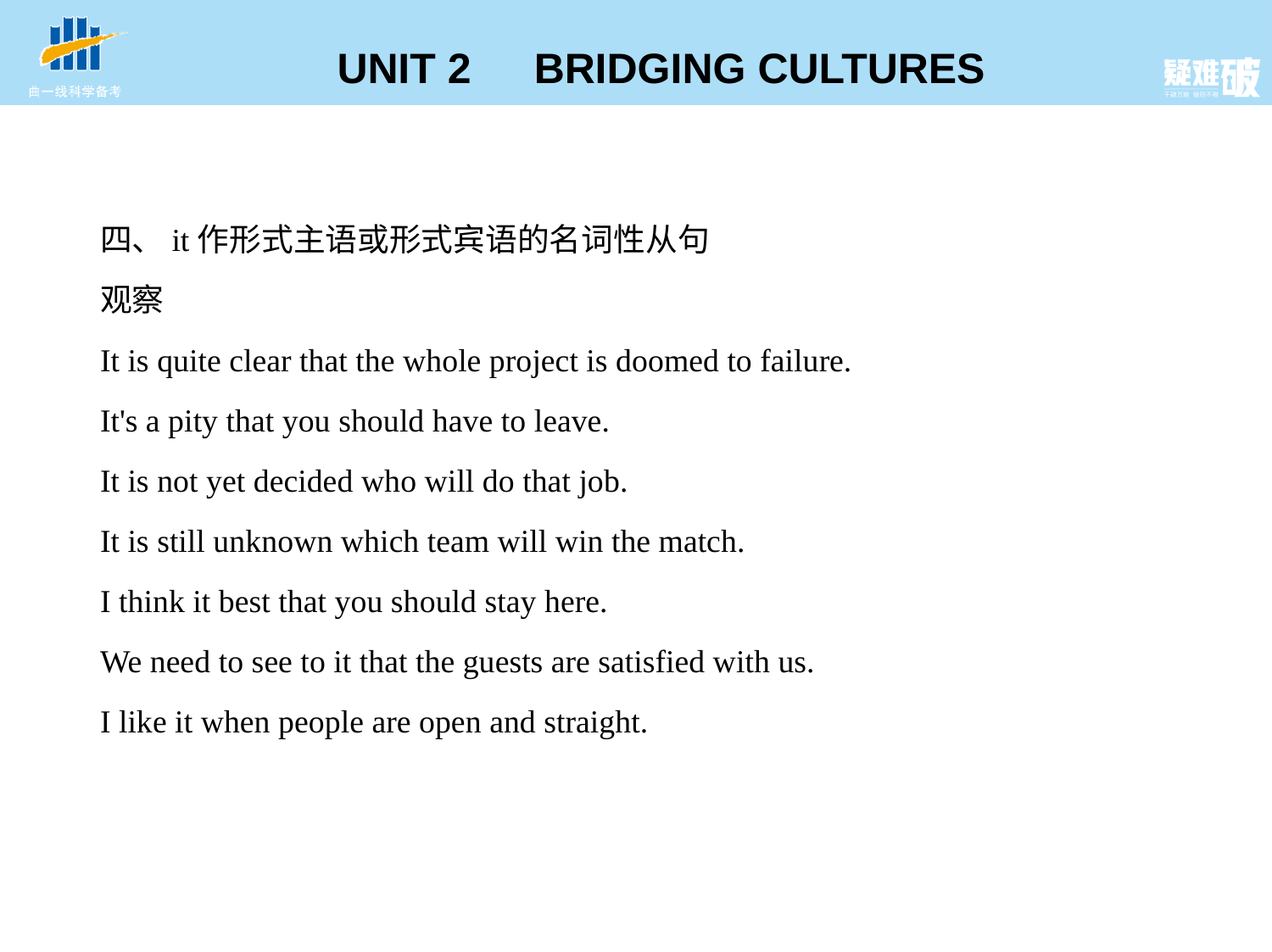

四、it作形式主语或形式宾语的名词性从句
观察
It is quite clear that the whole project is doomed to failure.
It's a pity that you should have to leave.
It is not yet decided who will do that job.
It is still unknown which team will win the match.
I think it best that you should stay here.
We need to see to it that the guests are satisfied with us.
I like it when people are open and straight.